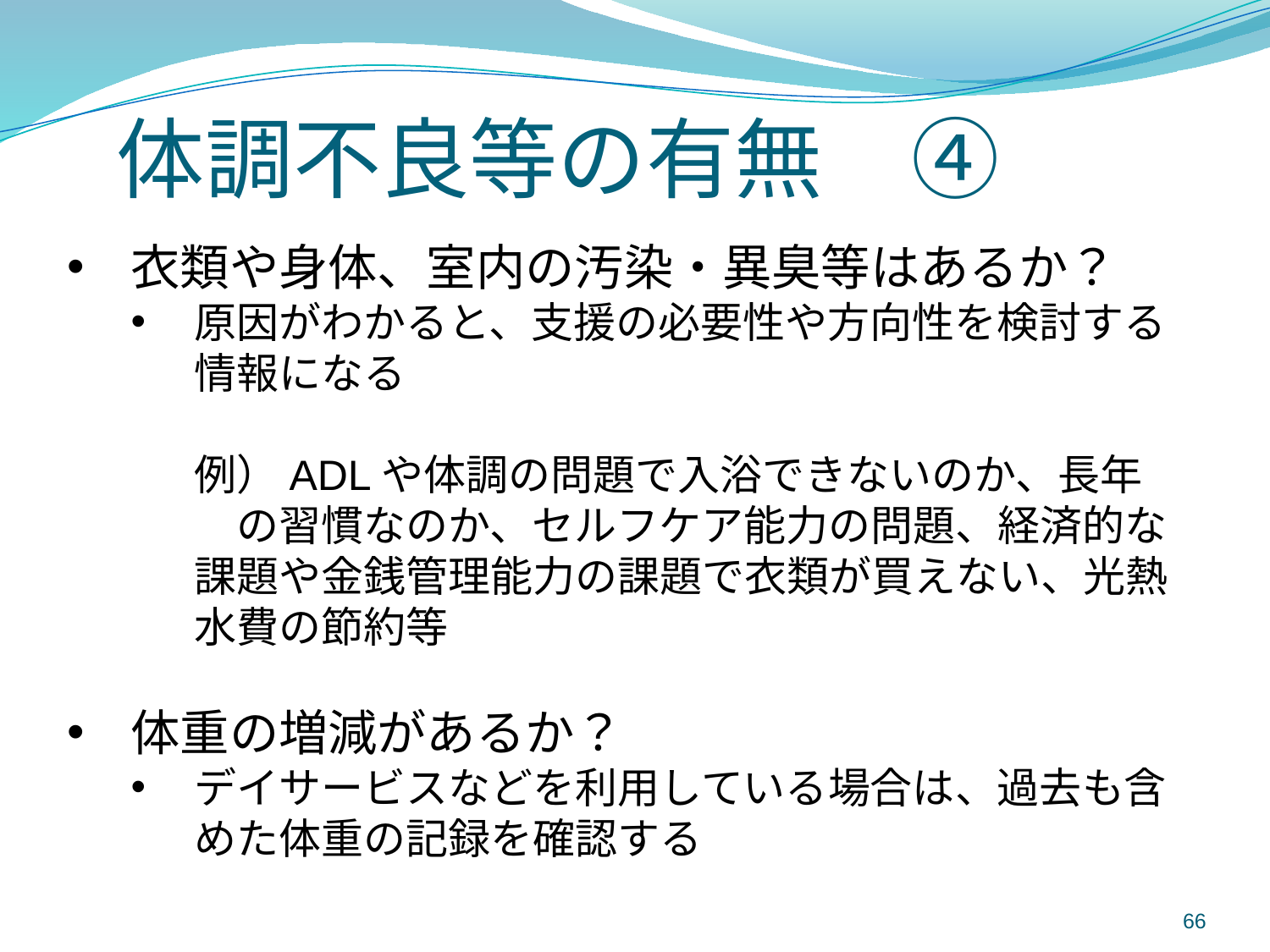

体調不良等の有無　④
衣類や身体、室内の汚染・異臭等はあるか？
原因がわかると、支援の必要性や方向性を検討する情報になる

例）ADLや体調の問題で入浴できないのか、長年　　の習慣なのか、セルフケア能力の問題、経済的な課題や金銭管理能力の課題で衣類が買えない、光熱水費の節約等

体重の増減があるか？
デイサービスなどを利用している場合は、過去も含めた体重の記録を確認する
66